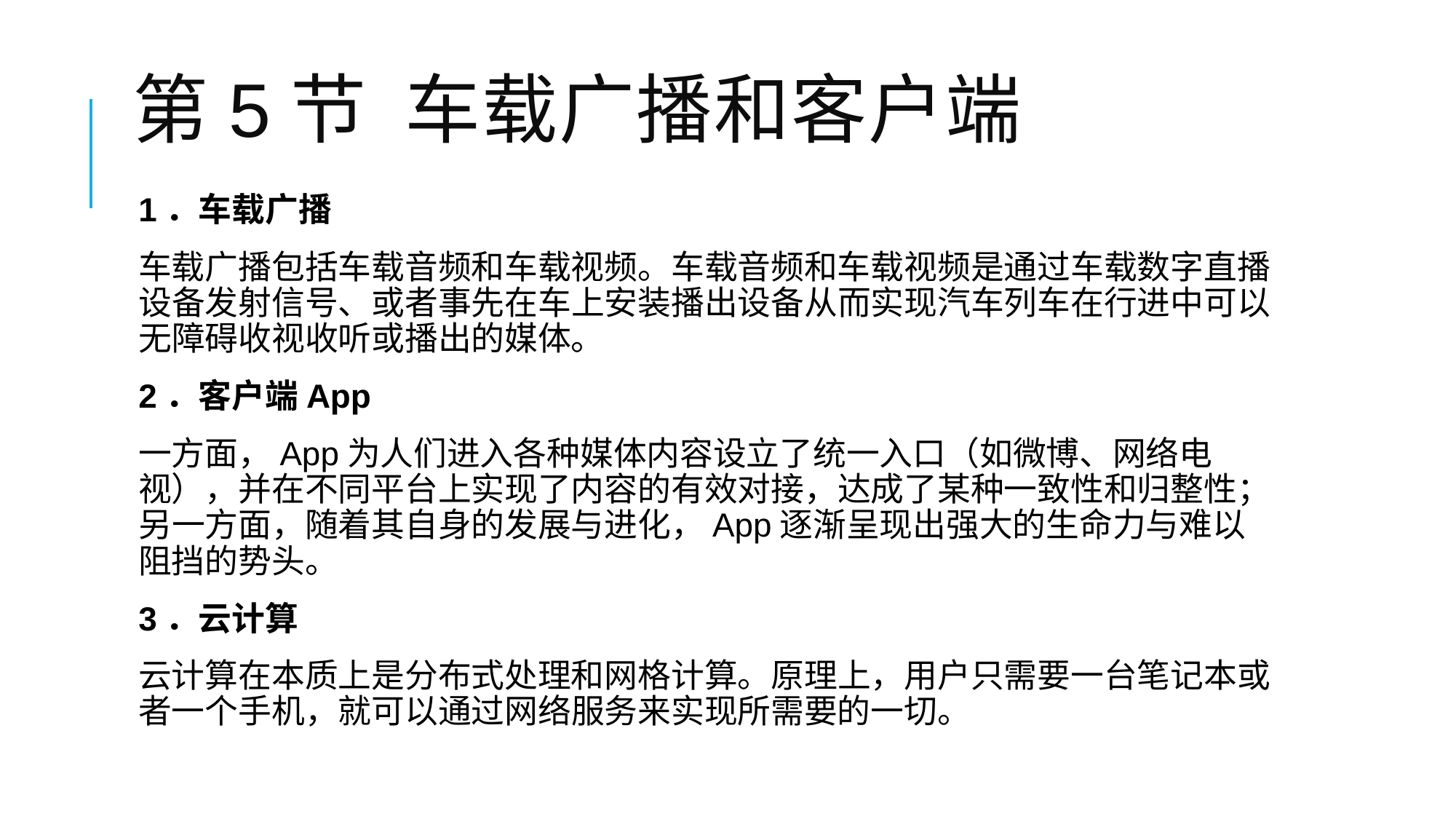

# 第5节  车载广播和客户端
1．车载广播
车载广播包括车载音频和车载视频。车载音频和车载视频是通过车载数字直播设备发射信号、或者事先在车上安装播出设备从而实现汽车列车在行进中可以无障碍收视收听或播出的媒体。
2．客户端App
一方面，App为人们进入各种媒体内容设立了统一入口（如微博、网络电视），并在不同平台上实现了内容的有效对接，达成了某种一致性和归整性；另一方面，随着其自身的发展与进化，App逐渐呈现出强大的生命力与难以阻挡的势头。
3．云计算
云计算在本质上是分布式处理和网格计算。原理上，用户只需要一台笔记本或者一个手机，就可以通过网络服务来实现所需要的一切。